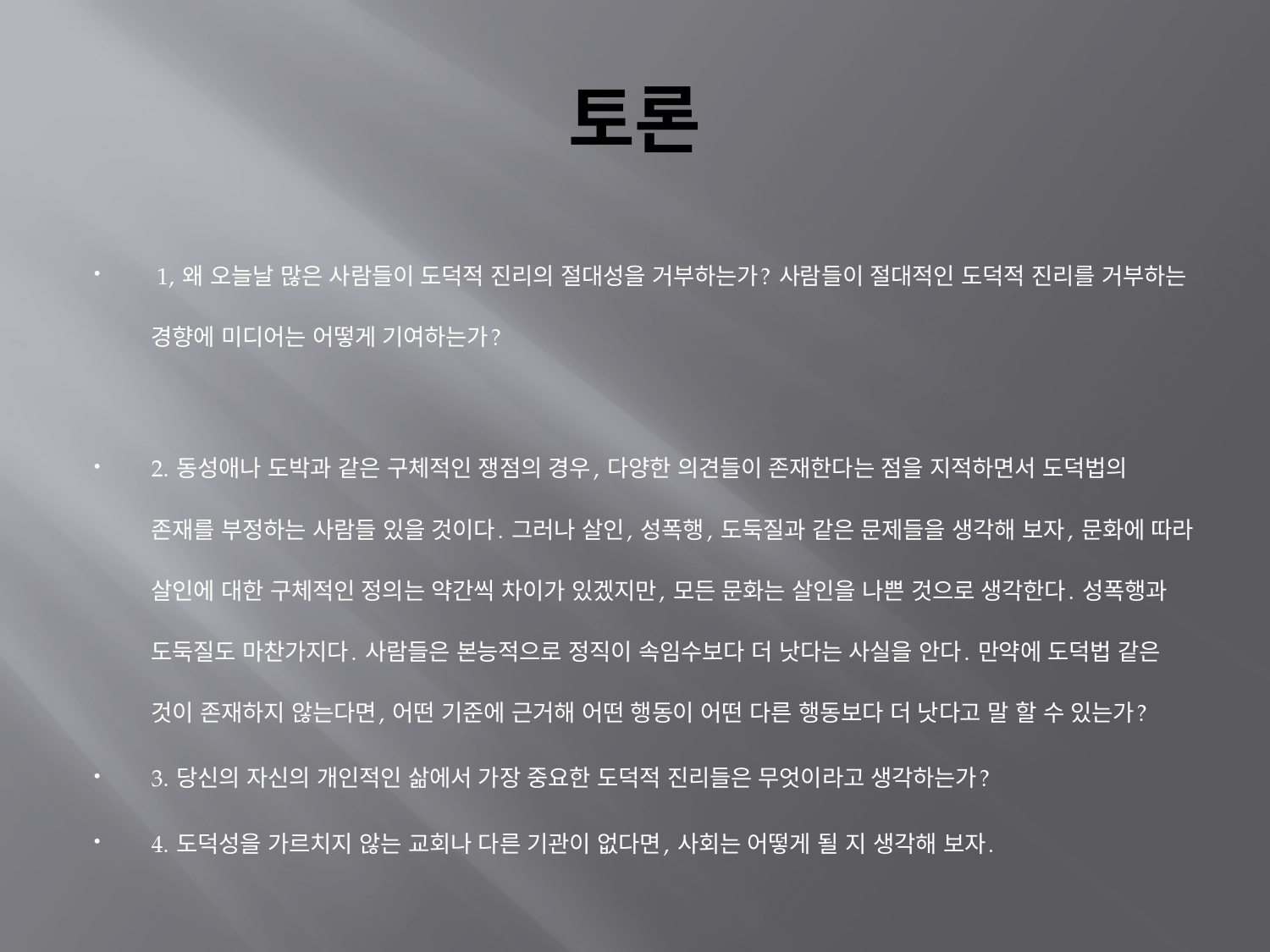

# 토론
 1, 왜 오늘날 많은 사람들이 도덕적 진리의 절대성을 거부하는가? 사람들이 절대적인 도덕적 진리를 거부하는 경향에 미디어는 어떻게 기여하는가?

2. 동성애나 도박과 같은 구체적인 쟁점의 경우, 다양한 의견들이 존재한다는 점을 지적하면서 도덕법의 존재를 부정하는 사람들 있을 것이다. 그러나 살인, 성폭행, 도둑질과 같은 문제들을 생각해 보자, 문화에 따라 살인에 대한 구체적인 정의는 약간씩 차이가 있겠지만, 모든 문화는 살인을 나쁜 것으로 생각한다. 성폭행과 도둑질도 마찬가지다. 사람들은 본능적으로 정직이 속임수보다 더 낫다는 사실을 안다. 만약에 도덕법 같은 것이 존재하지 않는다면, 어떤 기준에 근거해 어떤 행동이 어떤 다른 행동보다 더 낫다고 말 할 수 있는가?
3. 당신의 자신의 개인적인 삶에서 가장 중요한 도덕적 진리들은 무엇이라고 생각하는가?
4. 도덕성을 가르치지 않는 교회나 다른 기관이 없다면, 사회는 어떻게 될 지 생각해 보자.